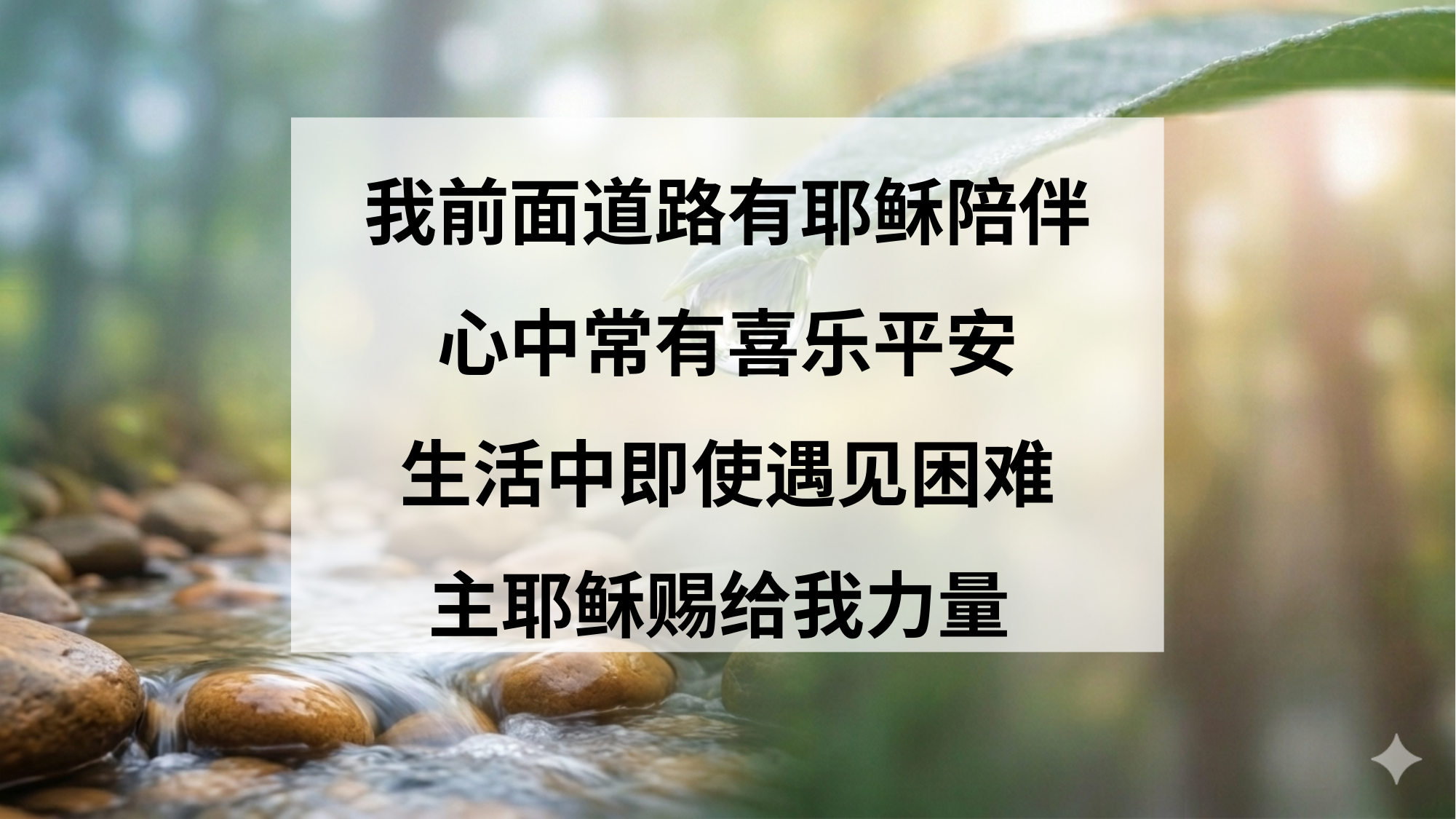

我前面道路有耶稣陪伴
心中常有喜乐平安
生活中即使遇见困难
主耶稣赐给我力量